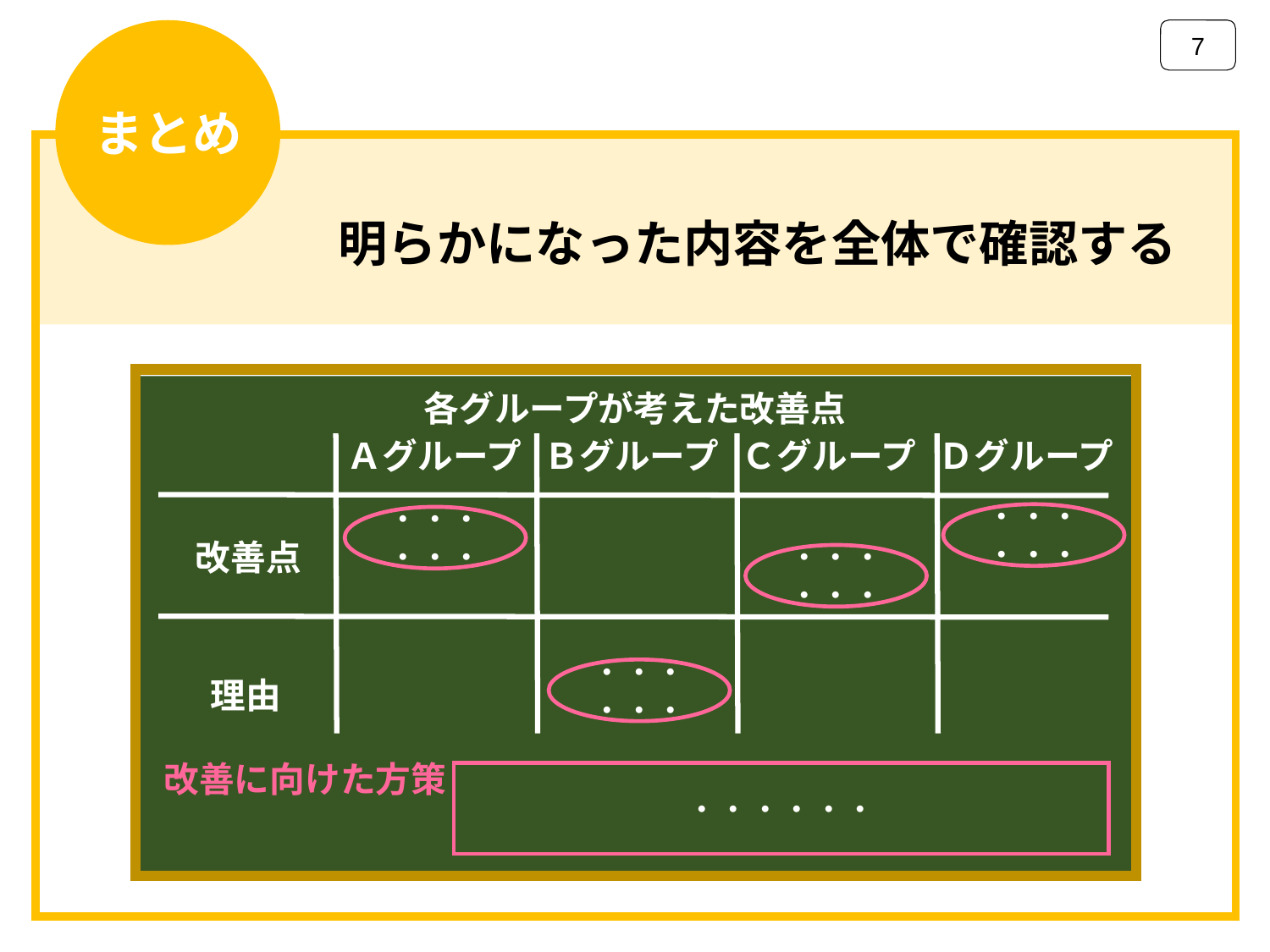

7
まとめ

明らかになった内容を全体で確認する

各グループが考えた改善点
Ａグループ
Ｂグループ
Ｃグループ
Ｄグループ
・・・・・・
・・・・・・
改善点
・・・・・・
・・・・・・
理由
改善に向けた方策
・・・・・・